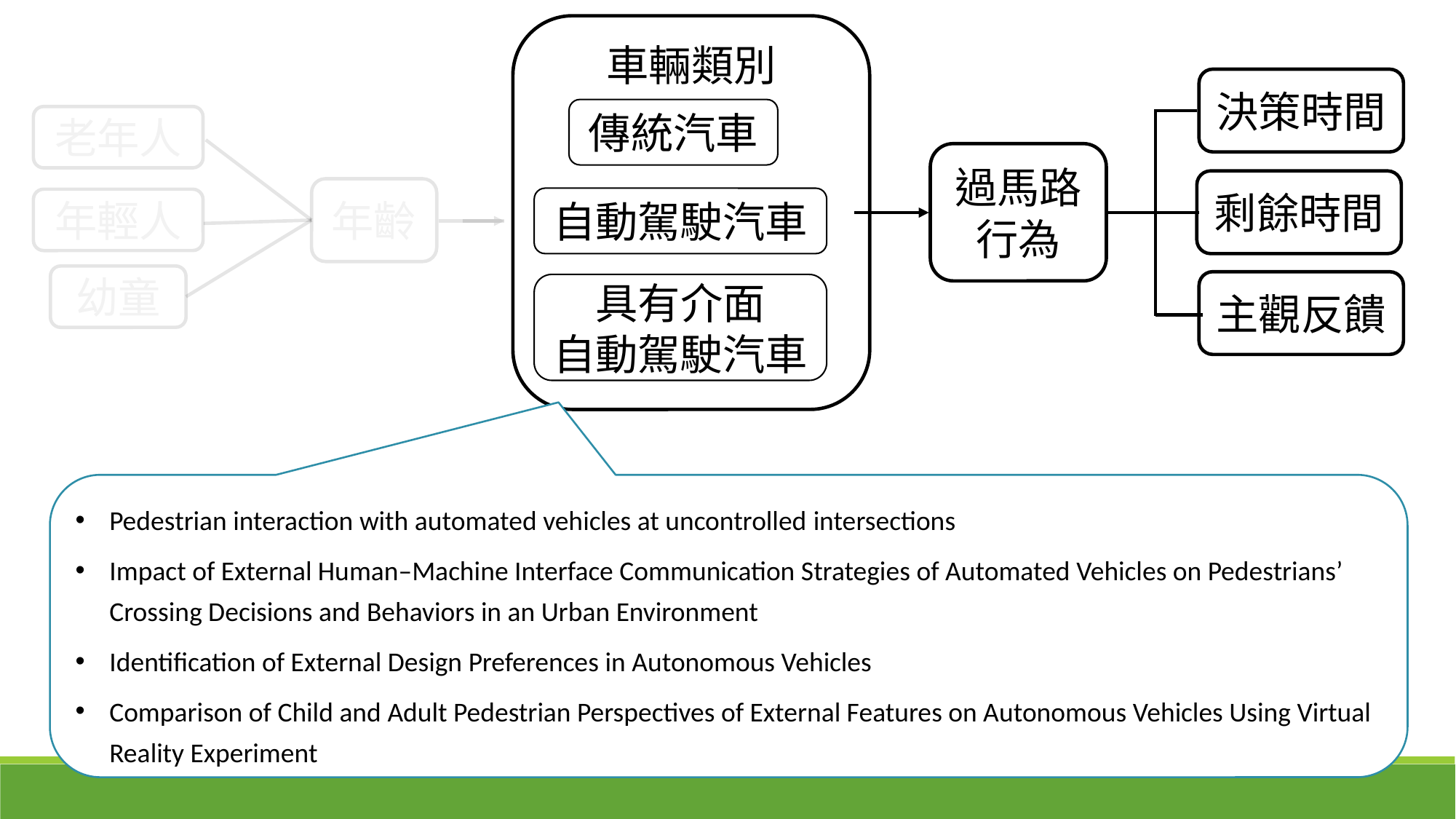

車輛類別
決策時間
傳統汽車
老年人
過馬路行為
剩餘時間
年齡
自動駕駛汽車
年輕人
幼童
主觀反饋
具有介面
自動駕駛汽車
Pedestrian interaction with automated vehicles at uncontrolled intersections
Impact of External Human–Machine Interface Communication Strategies of Automated Vehicles on Pedestrians’ Crossing Decisions and Behaviors in an Urban Environment
Identification of External Design Preferences in Autonomous Vehicles
Comparison of Child and Adult Pedestrian Perspectives of External Features on Autonomous Vehicles Using Virtual Reality Experiment